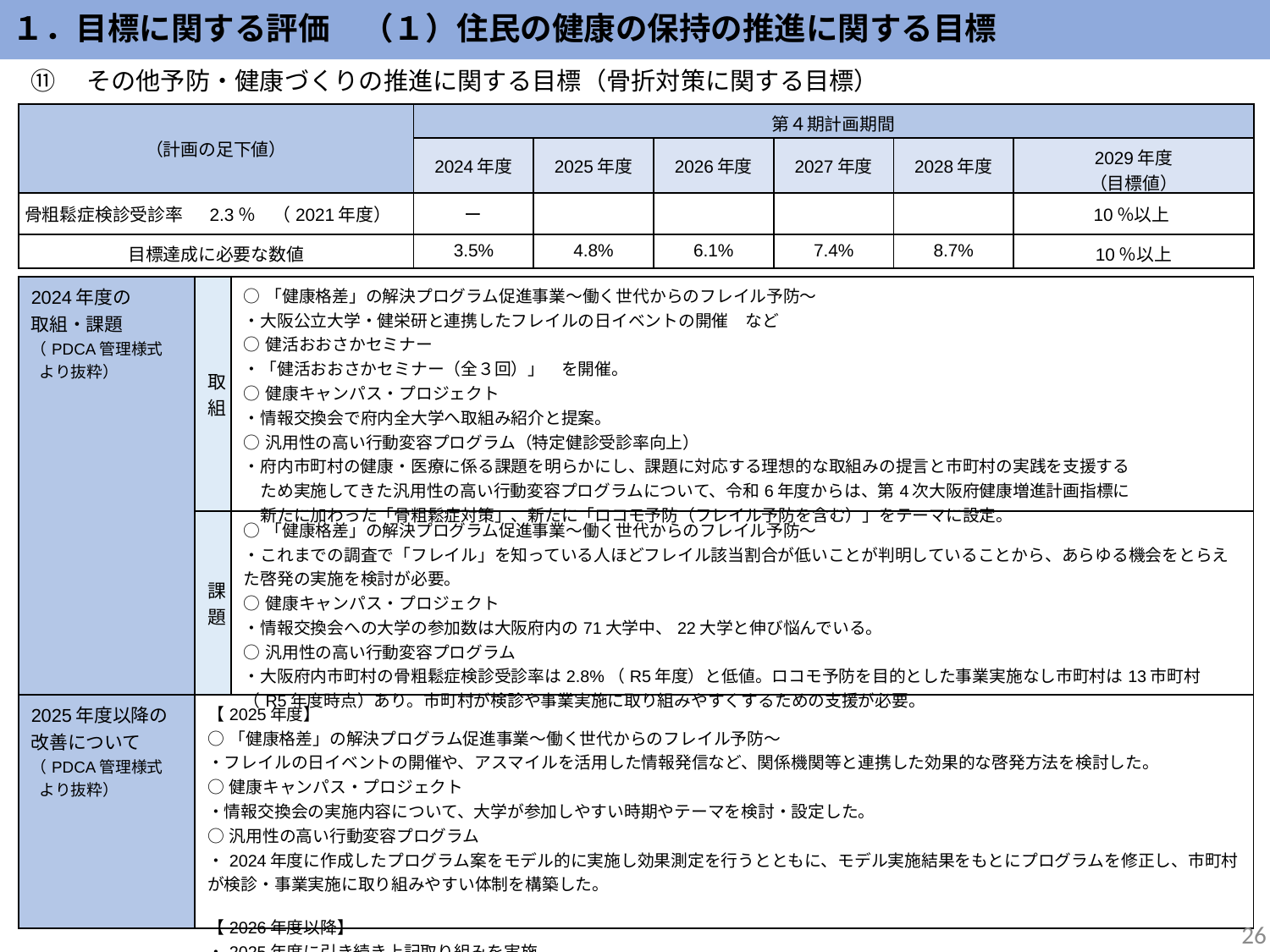

１．目標に関する評価　（１）住民の健康の保持の推進に関する目標
⑪　その他予防・健康づくりの推進に関する目標（骨折対策に関する目標）
| （計画の足下値） | 第４期計画期間 |  |  |  |  |  |
| --- | --- | --- | --- | --- | --- | --- |
| 2023年度 （計画の足下値） | 2024年度 | 2025年度 | 2026年度 | 2027年度 | 2028年度 | 2029年度 （目標値） |
| 骨粗鬆症検診受診率 　2.3％　（2021年度） | ー |  |  |  |  | 10％以上 |
| 目標達成に必要な数値 | 3.5% | 4.8% | 6.1% | 7.4% | 8.7% | 10％以上 |
| 2024年度の 取組・課題 （PDCA管理様式 より抜粋） | 取組 | ○「健康格差」の解決プログラム促進事業～働く世代からのフレイル予防～ ・大阪公立大学・健栄研と連携したフレイルの日イベントの開催　など ○健活おおさかセミナー ・「健活おおさかセミナー（全３回）」　を開催。 ○健康キャンパス・プロジェクト ・情報交換会で府内全大学へ取組み紹介と提案。 ○汎用性の高い行動変容プログラム（特定健診受診率向上） ・府内市町村の健康・医療に係る課題を明らかにし、課題に対応する理想的な取組みの提言と市町村の実践を支援する 　ため実施してきた汎用性の高い行動変容プログラムについて、令和6年度からは、第4次大阪府健康増進計画指標に 　新たに加わった「骨粗鬆症対策」、新たに「ロコモ予防（フレイル予防を含む）」をテーマに設定。 |
| --- | --- | --- |
|  | 課題 | ○「健康格差」の解決プログラム促進事業～働く世代からのフレイル予防～ ・これまでの調査で「フレイル」を知っている人ほどフレイル該当割合が低いことが判明していることから、あらゆる機会をとらえた啓発の実施を検討が必要。 ○健康キャンパス・プロジェクト ・情報交換会への大学の参加数は大阪府内の71大学中、22大学と伸び悩んでいる。 ○汎用性の高い行動変容プログラム ・大阪府内市町村の骨粗鬆症検診受診率は2.8%（R5年度）と低値。ロコモ予防を目的とした事業実施なし市町村は13市町村（R5年度時点）あり。市町村が検診や事業実施に取り組みやすくするための支援が必要。 |
| 2025年度以降の改善について （PDCA管理様式 より抜粋） | 【2025年度】 ○「健康格差」の解決プログラム促進事業～働く世代からのフレイル予防～ ・フレイルの日イベントの開催や、アスマイルを活用した情報発信など、関係機関等と連携した効果的な啓発方法を検討した。 ○健康キャンパス・プロジェクト ・情報交換会の実施内容について、大学が参加しやすい時期やテーマを検討・設定した。 ○汎用性の高い行動変容プログラム ・2024年度に作成したプログラム案をモデル的に実施し効果測定を行うとともに、モデル実施結果をもとにプログラムを修正し、市町村が検診・事業実施に取り組みやすい体制を構築した。 【2026年度以降】 ・2025年度に引き続き上記取り組みを実施 |  |
26